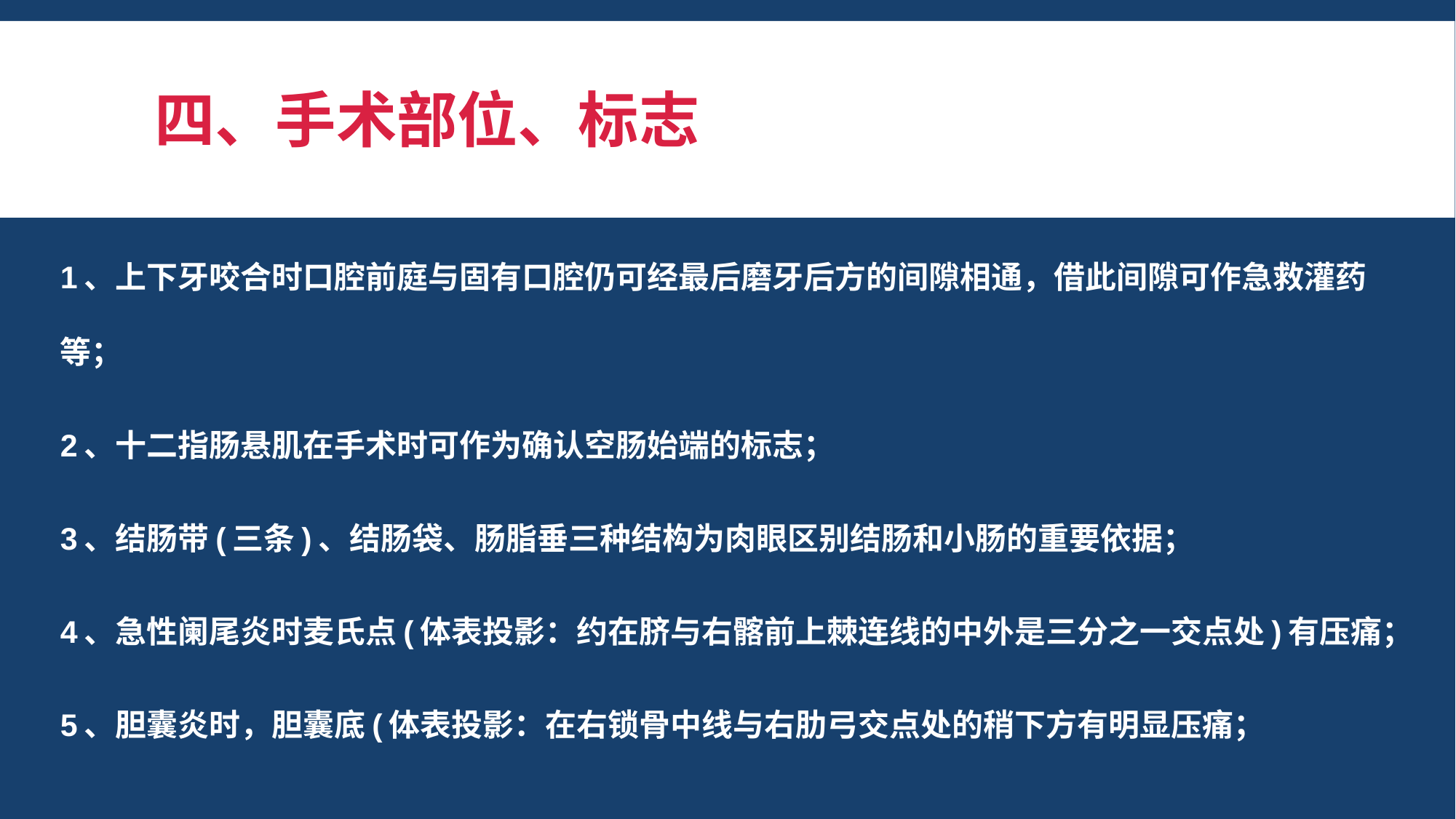

# 四、手术部位、标志
1、上下牙咬合时口腔前庭与固有口腔仍可经最后磨牙后方的间隙相通，借此间隙可作急救灌药等；
2、十二指肠悬肌在手术时可作为确认空肠始端的标志；
3、结肠带(三条)、结肠袋、肠脂垂三种结构为肉眼区别结肠和小肠的重要依据；
4、急性阑尾炎时麦氏点(体表投影：约在脐与右髂前上棘连线的中外是三分之一交点处)有压痛；
5、胆囊炎时，胆囊底(体表投影：在右锁骨中线与右肋弓交点处的稍下方有明显压痛；